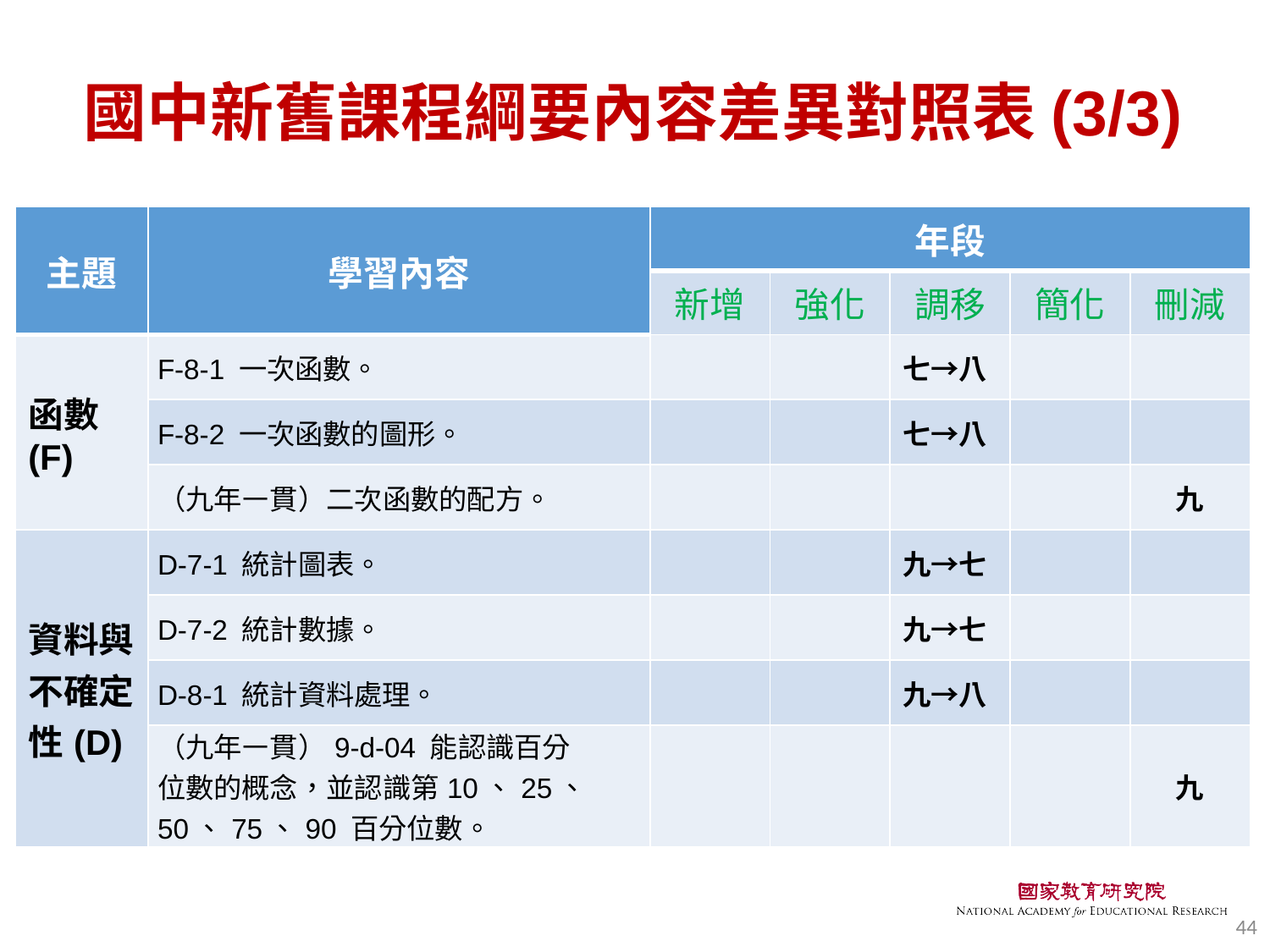

國中新舊課程綱要內容差異對照表(3/3)
| 主題 | 學習內容 | 年段 |  |  |  |  |
| --- | --- | --- | --- | --- | --- | --- |
|  |  | 新增 | 強化 | 調移 | 簡化 | 刪減 |
| 函數(F) | F-8-1 一次函數。 |  |  | 七→八 |  |  |
|  | F-8-2 一次函數的圖形。 |  |  | 七→八 |  |  |
|  | （九年㇐貫）二次函數的配方。 |  |  |  |  | 九 |
| 資料與不確定性(D) | D-7-1 統計圖表。 |  |  | 九→七 |  |  |
|  | D-7-2 統計數據。 |  |  | 九→七 |  |  |
|  | D-8-1 統計資料處理。 |  |  | 九→八 |  |  |
|  | （九年㇐貫）9-d-04 能認識百分 位數的概念，並認識第10、25、 50、75、90 百分位數。 |  |  |  |  | 九 |
44